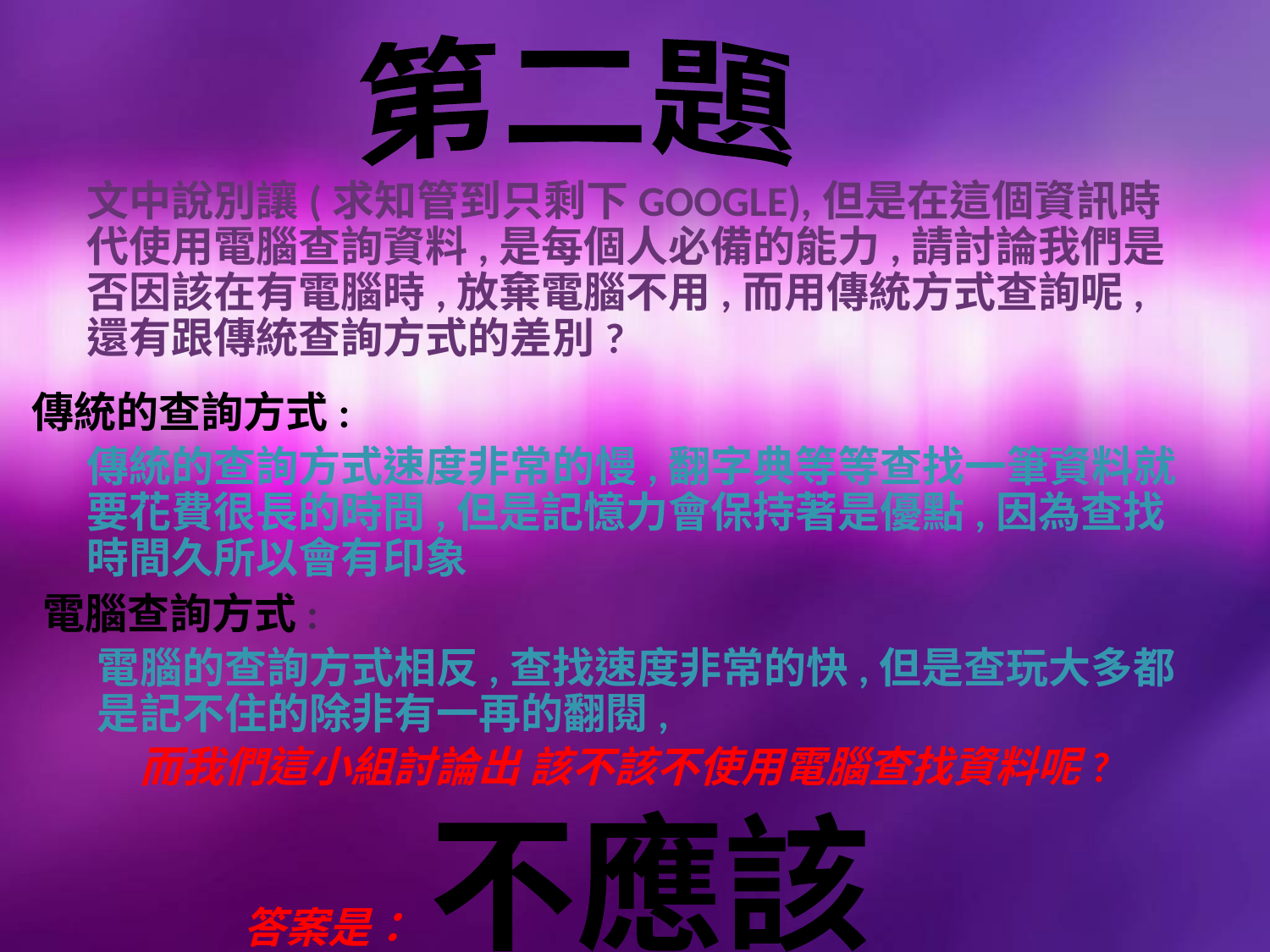

第二題
	文中說別讓(求知管到只剩下GOOGLE),但是在這個資訊時代使用電腦查詢資料,是每個人必備的能力,請討論我們是否因該在有電腦時,放棄電腦不用,而用傳統方式查詢呢,還有跟傳統查詢方式的差別?
傳統的查詢方式:
	傳統的查詢方式速度非常的慢,翻字典等等查找一筆資料就要花費很長的時間,但是記憶力會保持著是優點,因為查找時間久所以會有印象
電腦查詢方式:
	電腦的查詢方式相反,查找速度非常的快,但是查玩大多都是記不住的除非有一再的翻閱,
而我們這小組討論出 該不該不使用電腦查找資料呢?
不應該
答案是：